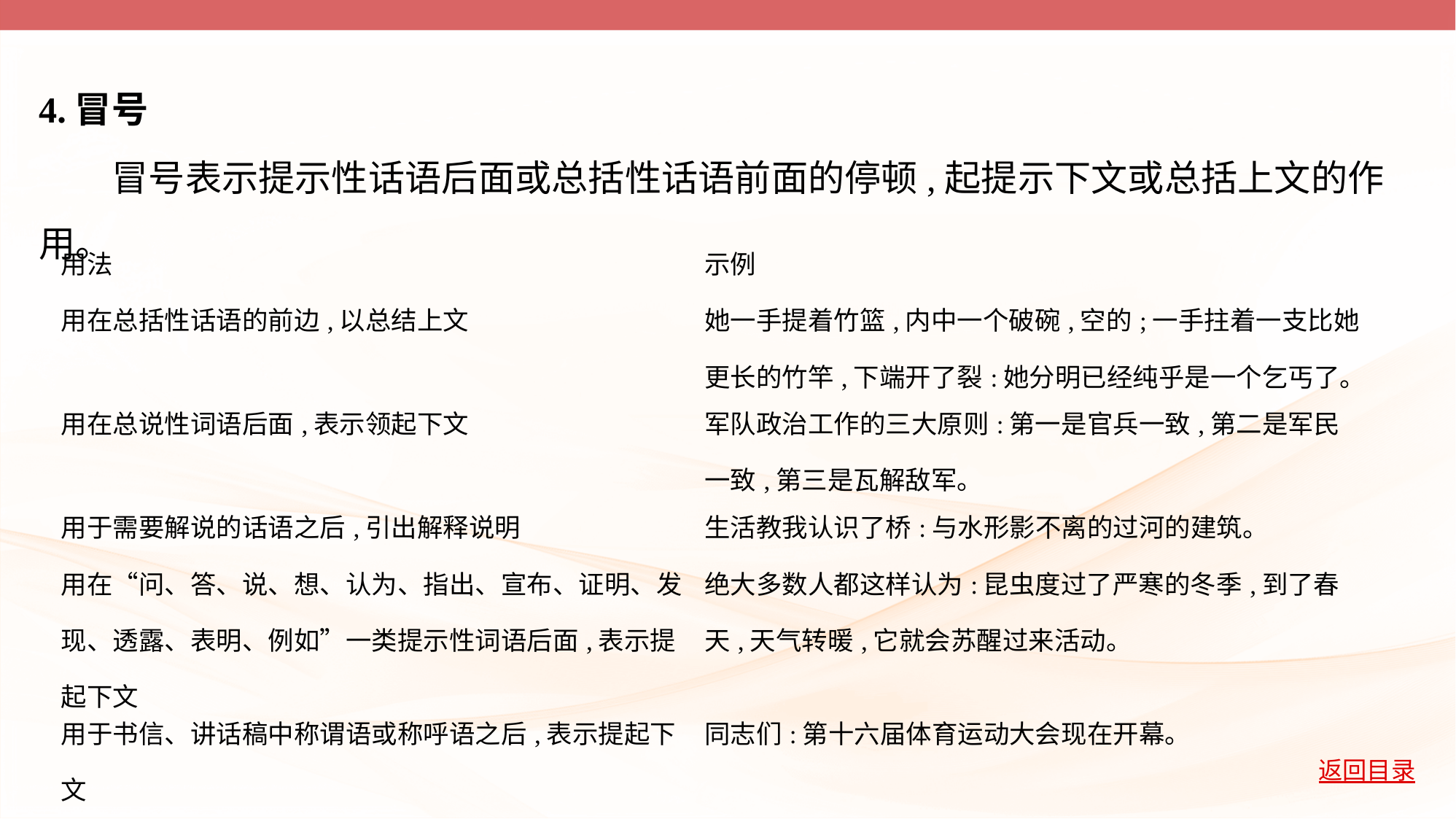

4.冒号
　　冒号表示提示性话语后面或总括性话语前面的停顿,起提示下文或总括上文的作用。
| 用法 | 示例 |
| --- | --- |
| 用在总括性话语的前边,以总结上文 | 她一手提着竹篮,内中一个破碗,空的;一手拄着一支比她 更长的竹竿,下端开了裂:她分明已经纯乎是一个乞丐了。 |
| 用在总说性词语后面,表示领起下文 | 军队政治工作的三大原则:第一是官兵一致,第二是军民 一致,第三是瓦解敌军。 |
| 用于需要解说的话语之后,引出解释说明 | 生活教我认识了桥:与水形影不离的过河的建筑。 |
| 用在“问、答、说、想、认为、指出、宣布、证明、发现、透露、表明、例如”一类提示性词语后面,表示提起下文 | 绝大多数人都这样认为:昆虫度过了严寒的冬季,到了春 天,天气转暖,它就会苏醒过来活动。 |
| 用于书信、讲话稿中称谓语或称呼语之后,表示提起下文 | 同志们:第十六届体育运动大会现在开幕。 |